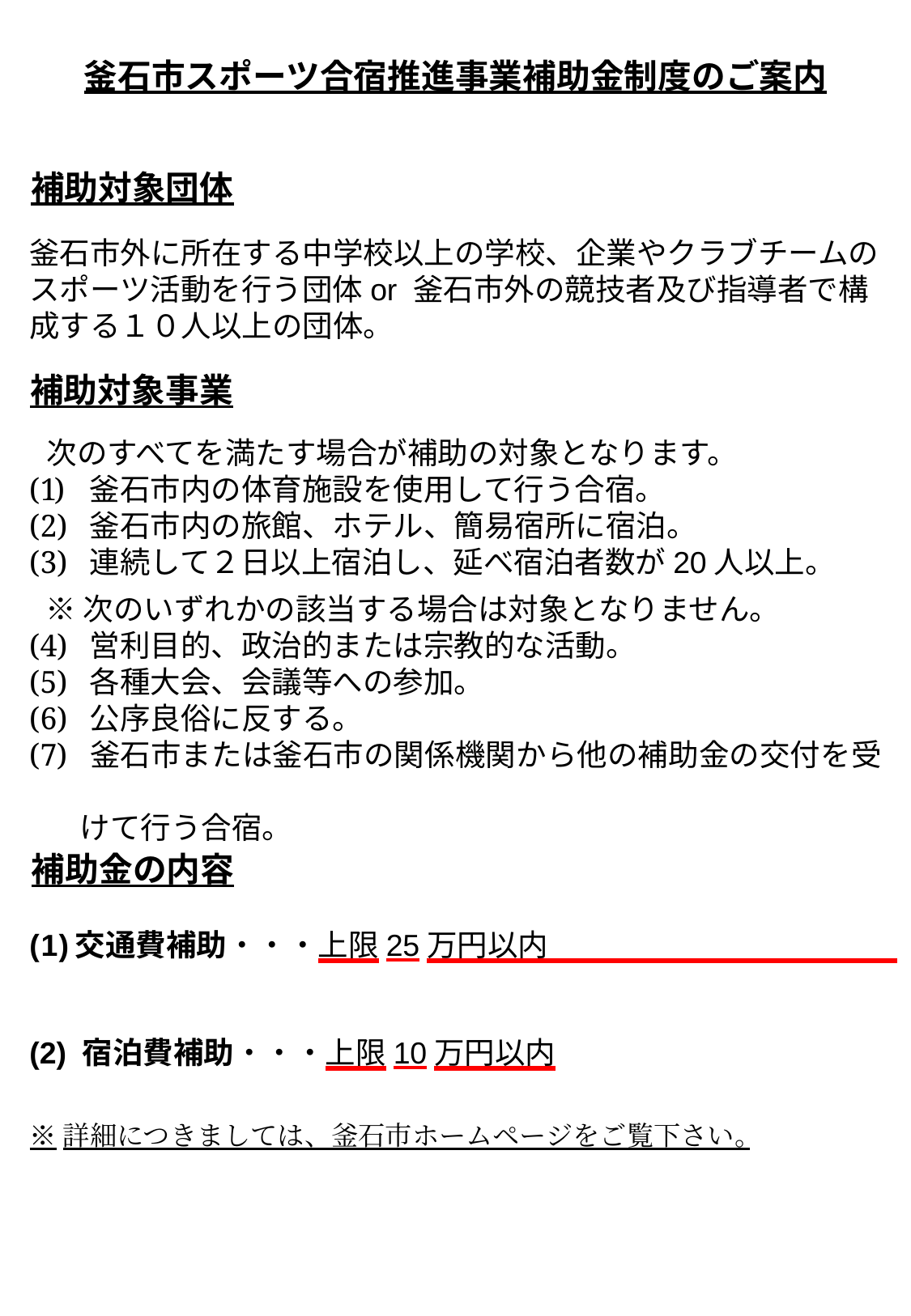

釜石市スポーツ合宿推進事業補助金制度のご案内
補助対象団体
釜石市外に所在する中学校以上の学校、企業やクラブチームのスポーツ活動を行う団体or 釜石市外の競技者及び指導者で構成する１０人以上の団体。
補助対象事業
次のすべてを満たす場合が補助の対象となります。
 釜石市内の体育施設を使用して行う合宿。
 釜石市内の旅館、ホテル、簡易宿所に宿泊。
 連続して２日以上宿泊し、延べ宿泊者数が20人以上。
 ※次のいずれかの該当する場合は対象となりません。
 営利目的、政治的または宗教的な活動。
 各種大会、会議等への参加。
 公序良俗に反する。
 釜石市または釜石市の関係機関から他の補助金の交付を受
　   けて行う合宿。
補助金の内容
交通費補助・・・上限25万円以内
(2) 宿泊費補助・・・上限10万円以内
※詳細につきましては、釜石市ホームページをご覧下さい。